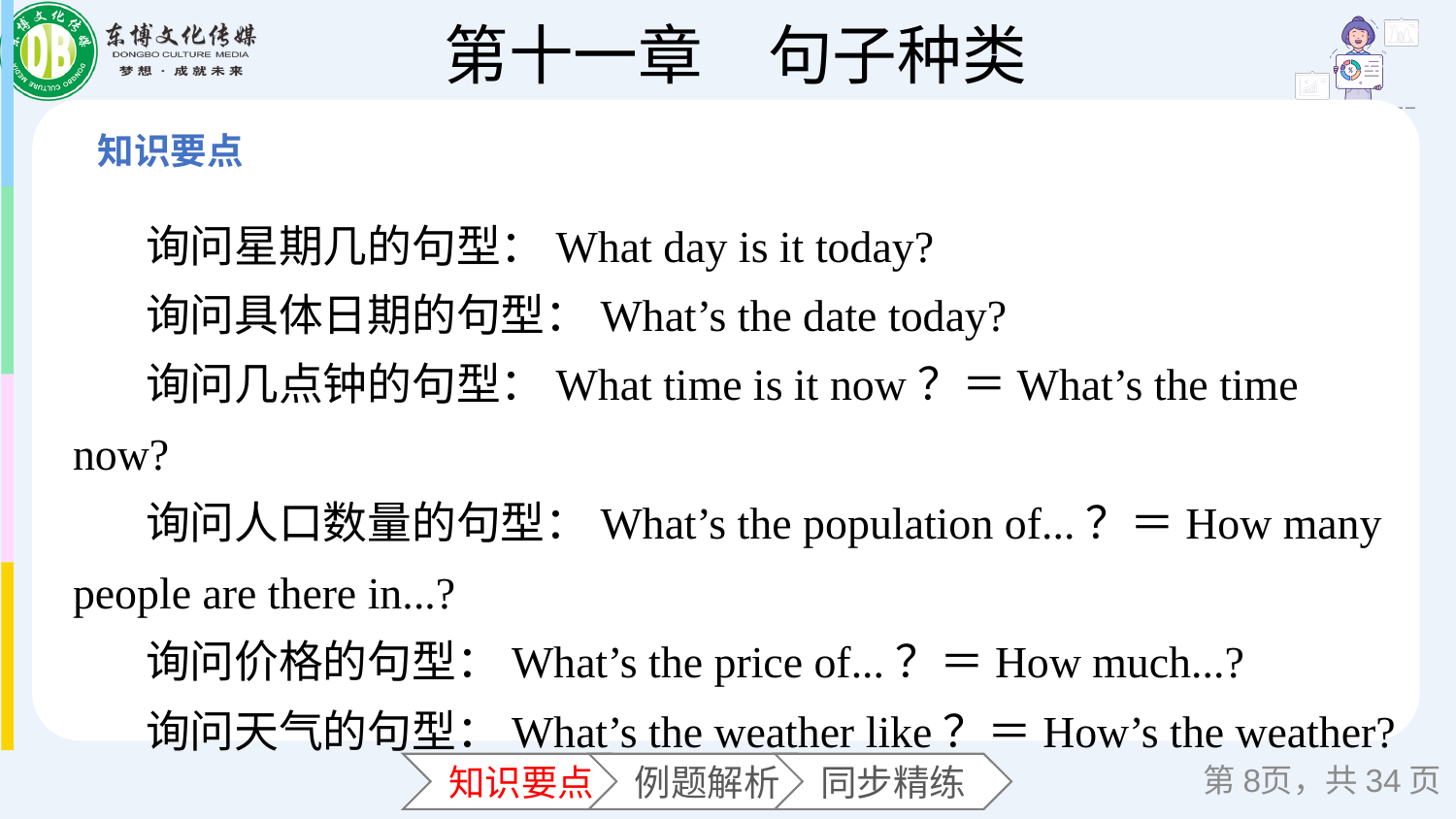

询问星期几的句型：What day is it today?
询问具体日期的句型：What’s the date today?
询问几点钟的句型：What time is it now？＝What’s the time now?
询问人口数量的句型：What’s the population of...？＝How many people are there in...?
询问价格的句型：What’s the price of...？＝How much...?
询问天气的句型：What’s the weather like？＝How’s the weather?
第8页，共34页